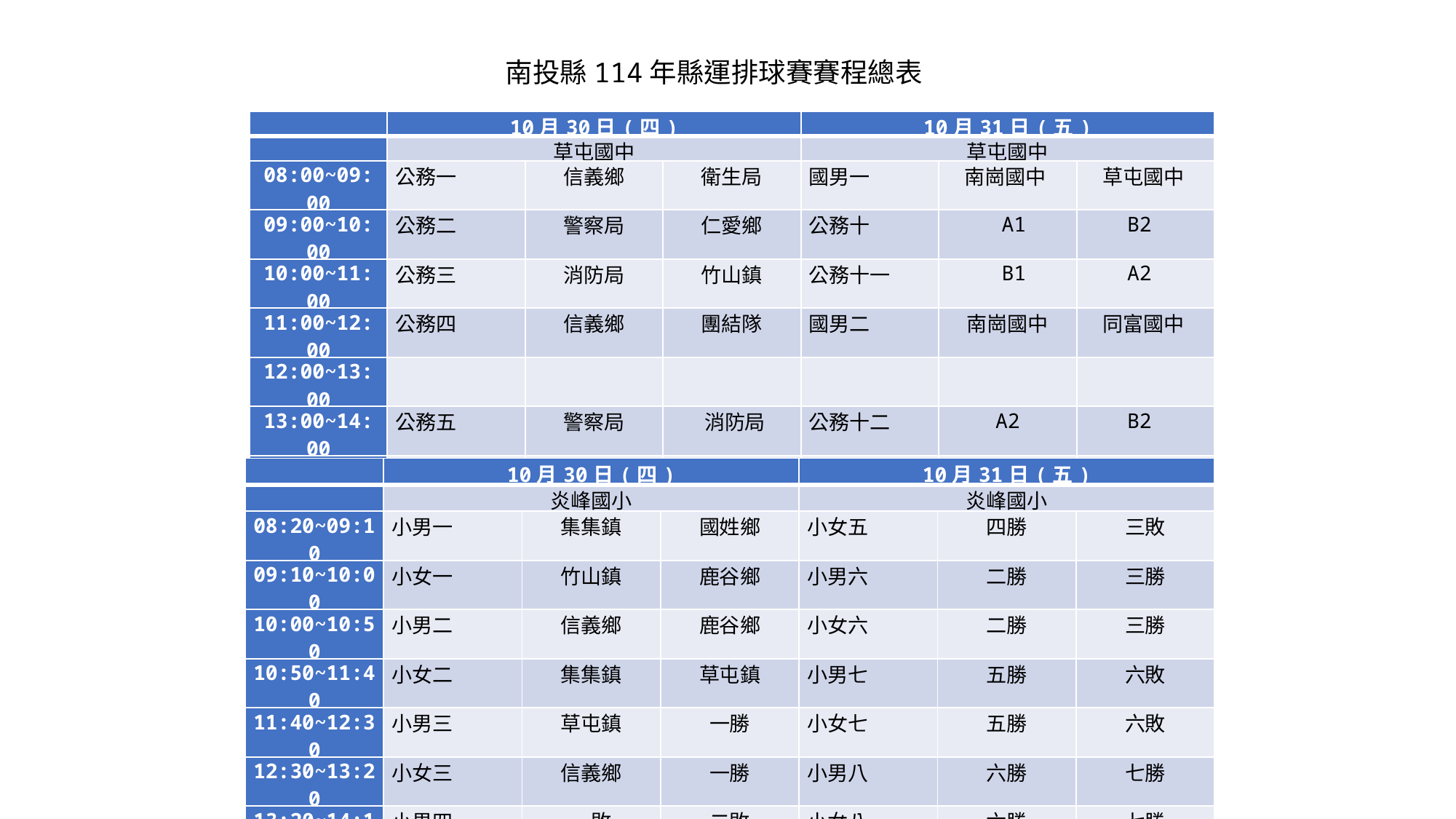

南投縣114年縣運排球賽賽程總表

|  | 10月30日(四) |  |  | 10月31日(五) |  |  |
| --- | --- | --- | --- | --- | --- | --- |
|  | 草屯國中 |  |  | 草屯國中 |  |  |
| 08:00~09:00 | 公務一 | 信義鄉 | 衛生局 | 國男一 | 南崗國中 | 草屯國中 |
| 09:00~10:00 | 公務二 | 警察局 | 仁愛鄉 | 公務十 | A1 | B2 |
| 10:00~11:00 | 公務三 | 消防局 | 竹山鎮 | 公務十一 | B1 | A2 |
| 11:00~12:00 | 公務四 | 信義鄉 | 團結隊 | 國男二 | 南崗國中 | 同富國中 |
| 12:00~13:00 |  |  |  |  |  |  |
| 13:00~14:00 | 公務五 | 警察局 | 消防局 | 公務十二 | A2 | B2 |
| 14:00~15:00 | 公務六 | 仁愛鄉 | 竹山鎮 | 公務十三 | A1 | B1 |
| 15:00~16:00 | 公務七 | 衛生局 | 團結隊 | 國男三 | 同富國中 | 草屯國中 |
| 16:00~17:00 | 公務八 | 警察局 | 竹山鎮 | 國女一 | 草屯國中 | 同富國中 |
| 17:00~18:00 | 公務九 | 仁愛鄉 | 消防局 | 國女二 | 南崗國中 | 同富國中 |
| 18:00~19:00 |  |  |  | 國女三 | 草屯國中 | 南崗國中 |
|  | 10月30日(四) |  |  | 10月31日(五) |  |  |
| --- | --- | --- | --- | --- | --- | --- |
|  | 炎峰國小 |  |  | 炎峰國小 |  |  |
| 08:20~09:10 | 小男一 | 集集鎮 | 國姓鄉 | 小女五 | 四勝 | 三敗 |
| 09:10~10:00 | 小女一 | 竹山鎮 | 鹿谷鄉 | 小男六 | 二勝 | 三勝 |
| 10:00~10:50 | 小男二 | 信義鄉 | 鹿谷鄉 | 小女六 | 二勝 | 三勝 |
| 10:50~11:40 | 小女二 | 集集鎮 | 草屯鎮 | 小男七 | 五勝 | 六敗 |
| 11:40~12:30 | 小男三 | 草屯鎮 | 一勝 | 小女七 | 五勝 | 六敗 |
| 12:30~13:20 | 小女三 | 信義鄉 | 一勝 | 小男八 | 六勝 | 七勝 |
| 13:20~14:10 | 小男四 | 一敗 | 二敗 | 小女八 | 六勝 | 七勝 |
| 14:10~15:00 | 小女四 | 一敗 | 二敗 | 小男九(敗部復活) |  |  |
| 15:00~15:50 | 小男五 | 四勝 | 三敗 | 小女九(敗部復活) |  |  |